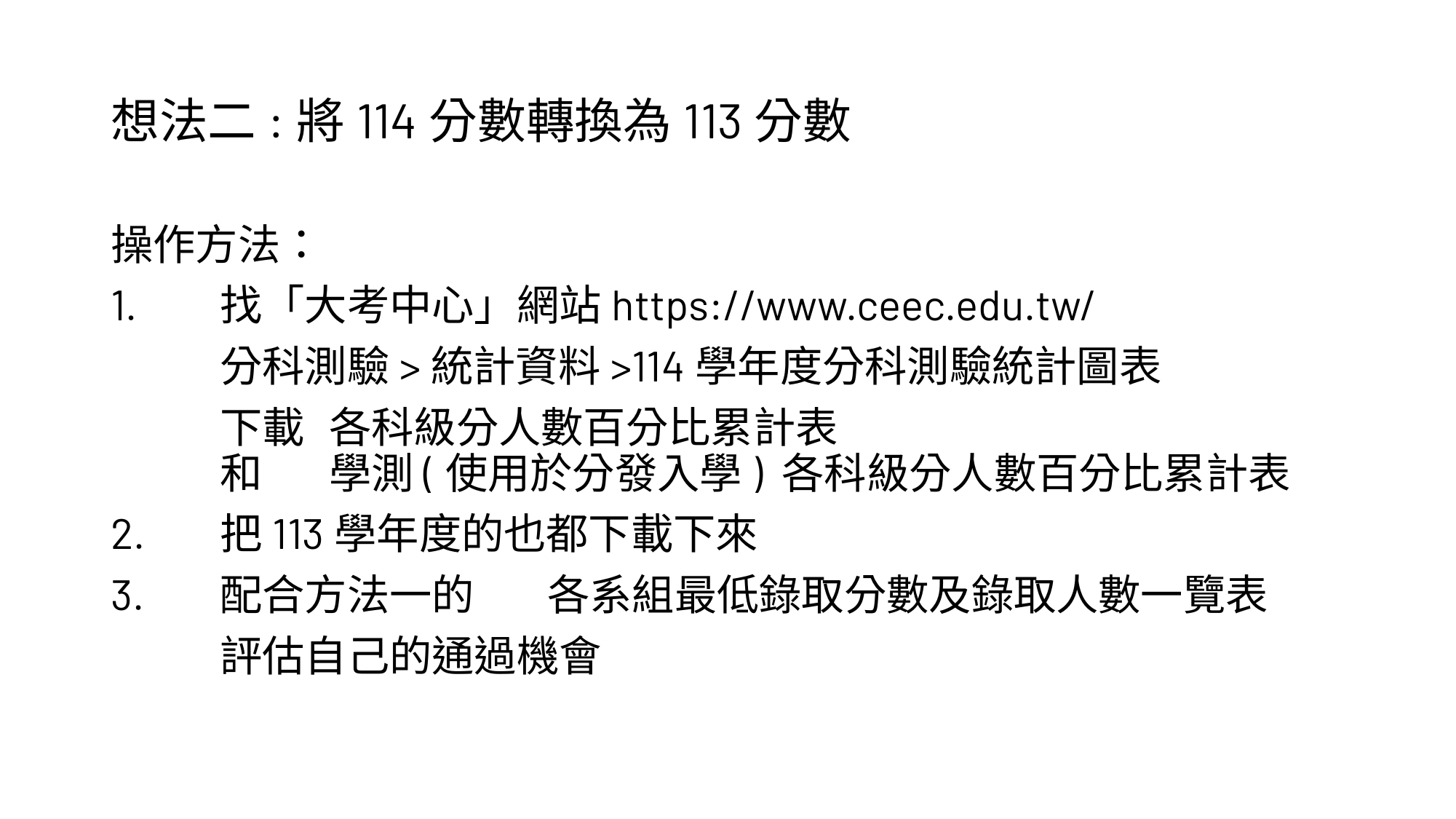

# 想法二:將114分數轉換為113分數
操作方法：
1.	找「大考中心」網站https://www.ceec.edu.tw/
	分科測驗>統計資料>114學年度分科測驗統計圖表
	下載	各科級分人數百分比累計表
	和	學測(使用於分發入學) 各科級分人數百分比累計表
2.	把113學年度的也都下載下來
3.	配合方法一的	各系組最低錄取分數及錄取人數一覽表
	評估自己的通過機會